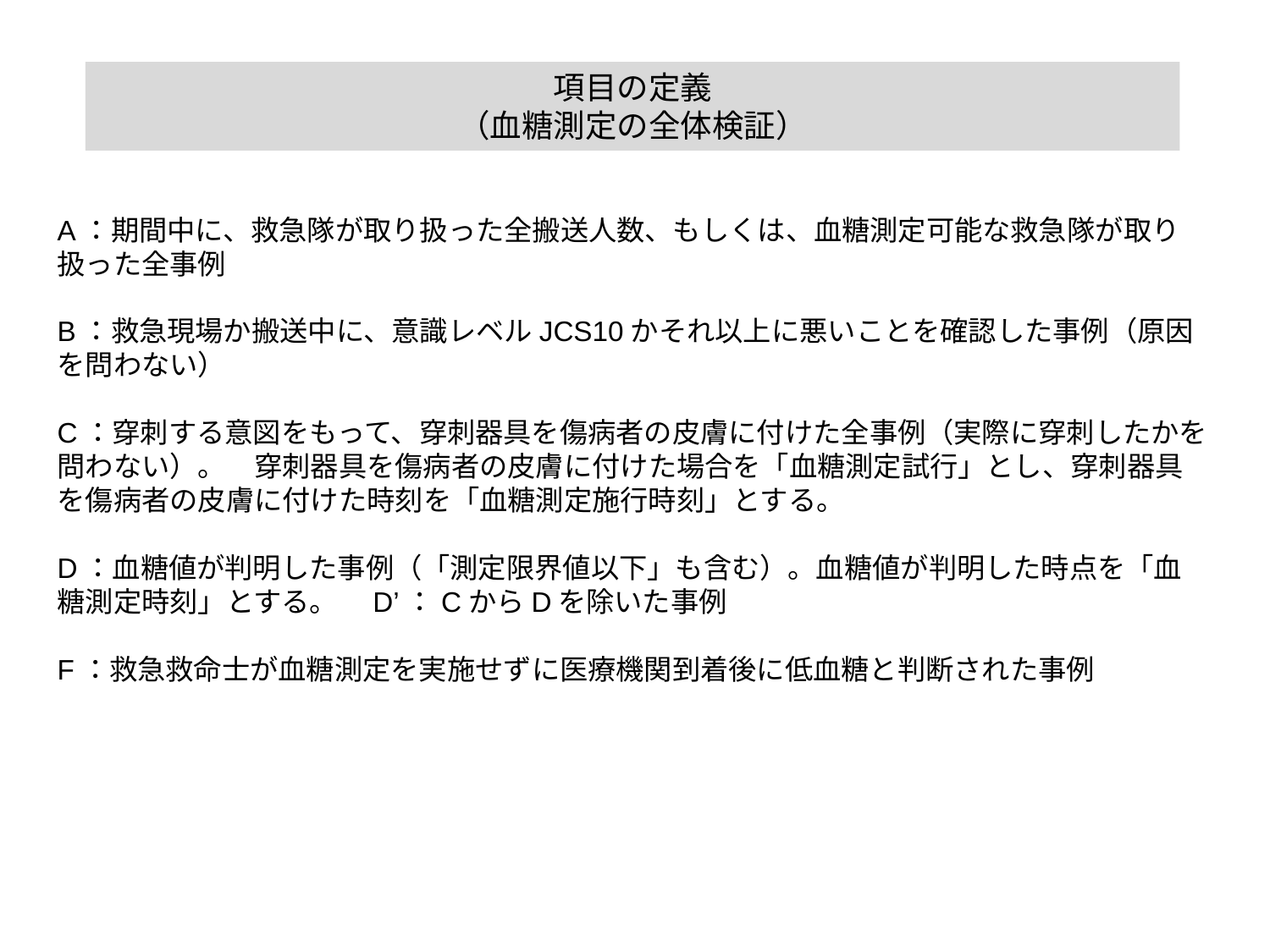

項目の定義
（血糖測定の全体検証）
A：期間中に、救急隊が取り扱った全搬送人数、もしくは、血糖測定可能な救急隊が取り扱った全事例

B：救急現場か搬送中に、意識レベルJCS10かそれ以上に悪いことを確認した事例（原因を問わない）

C：穿刺する意図をもって、穿刺器具を傷病者の皮膚に付けた全事例（実際に穿刺したかを問わない）。　穿刺器具を傷病者の皮膚に付けた場合を「血糖測定試行」とし、穿刺器具を傷病者の皮膚に付けた時刻を「血糖測定施行時刻」とする。

D：血糖値が判明した事例（「測定限界値以下」も含む）。血糖値が判明した時点を「血糖測定時刻」とする。　D’：CからDを除いた事例

F：救急救命士が血糖測定を実施せずに医療機関到着後に低血糖と判断された事例